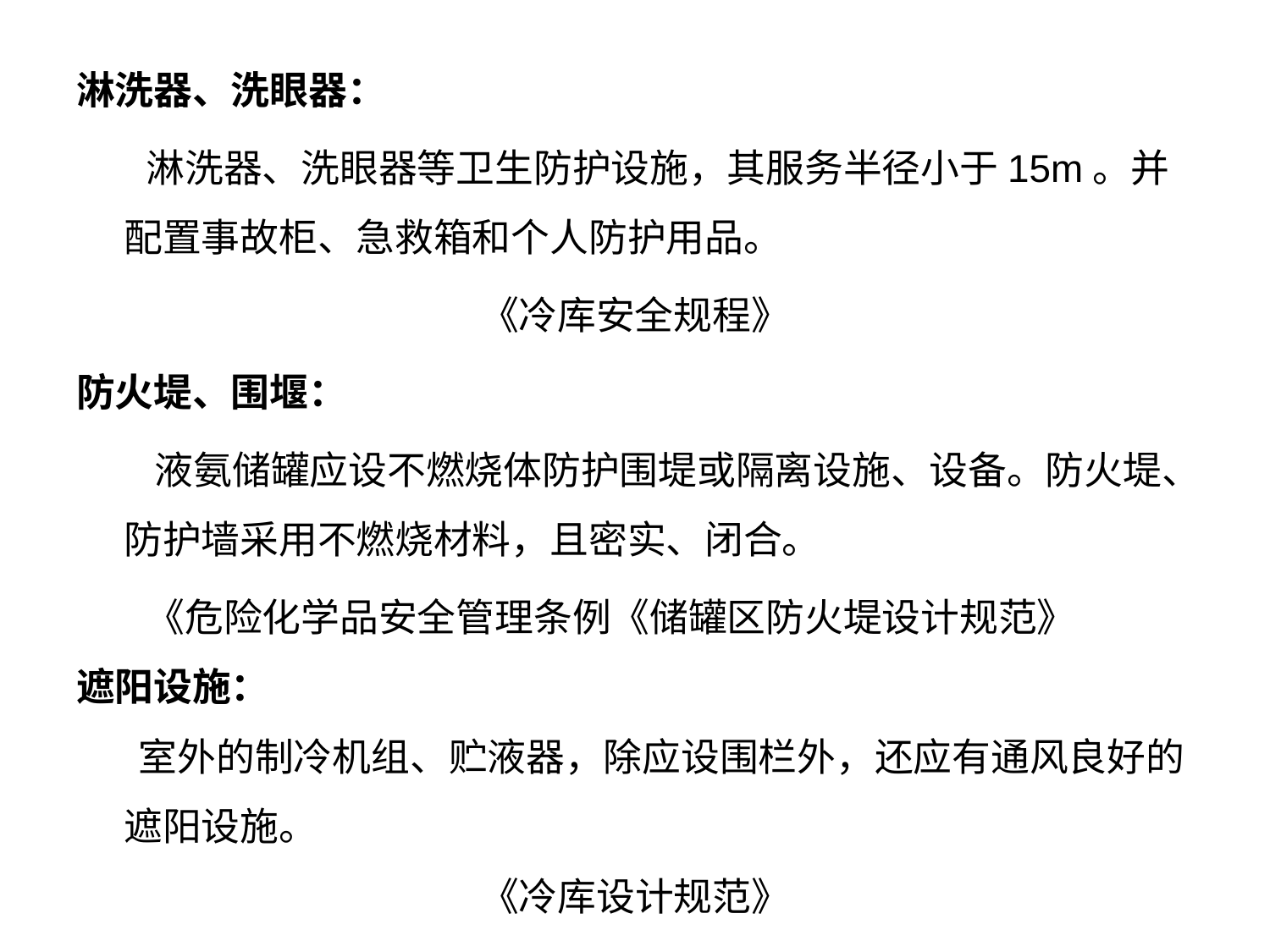

淋洗器、洗眼器：
       淋洗器、洗眼器等卫生防护设施，其服务半径小于15m。并配置事故柜、急救箱和个人防护用品。
《冷库安全规程》
防火堤、围堰：
        液氨储罐应设不燃烧体防护围堤或隔离设施、设备。防火堤、防护墙采用不燃烧材料，且密实、闭合。
       《危险化学品安全管理条例《储罐区防火堤设计规范》
遮阳设施：
      室外的制冷机组、贮液器，除应设围栏外，还应有通风良好的遮阳设施。
《冷库设计规范》
96